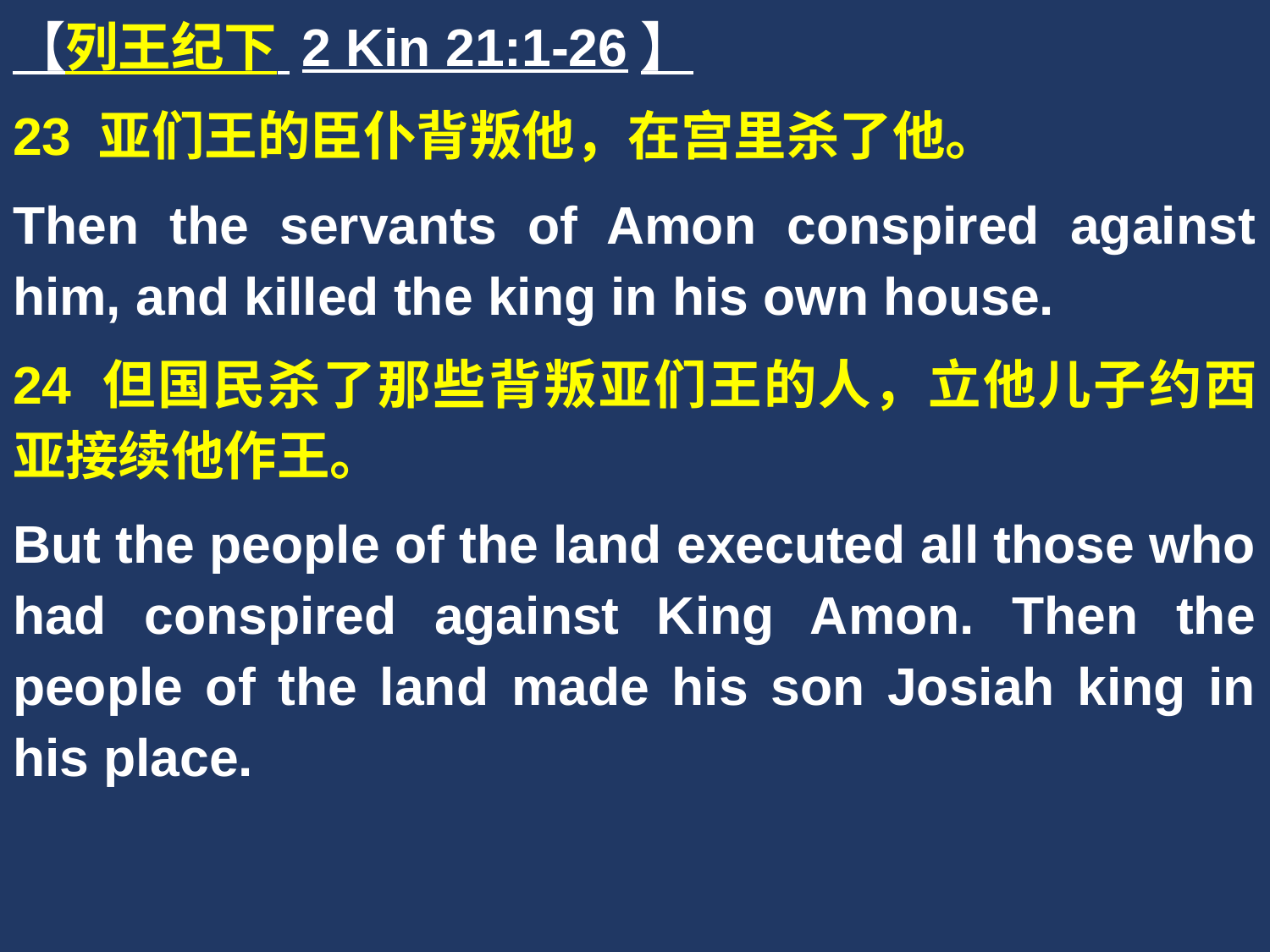

【列王纪下 2 Kin 21:1-26】
23 亚们王的臣仆背叛他，在宫里杀了他。
Then the servants of Amon conspired against him, and killed the king in his own house.
24 但国民杀了那些背叛亚们王的人，立他儿子约西亚接续他作王。
But the people of the land executed all those who had conspired against King Amon. Then the people of the land made his son Josiah king in his place.